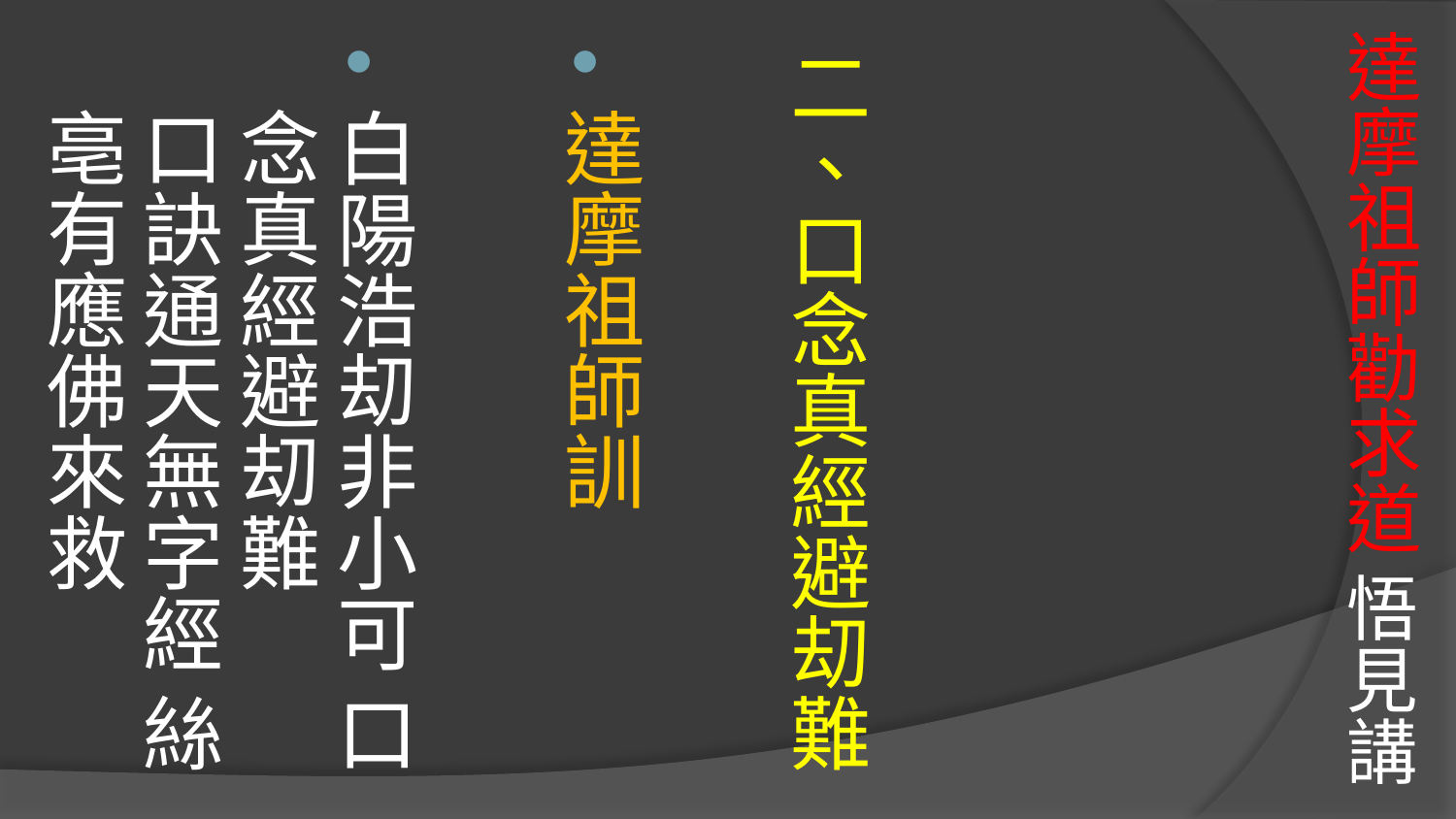

# 達摩祖師勸求道 悟見講
二、口念真經避刧難

達摩祖師訓

白陽浩刧非小可 口念真經避刧難
口訣通天無字經 絲亳有應佛來救